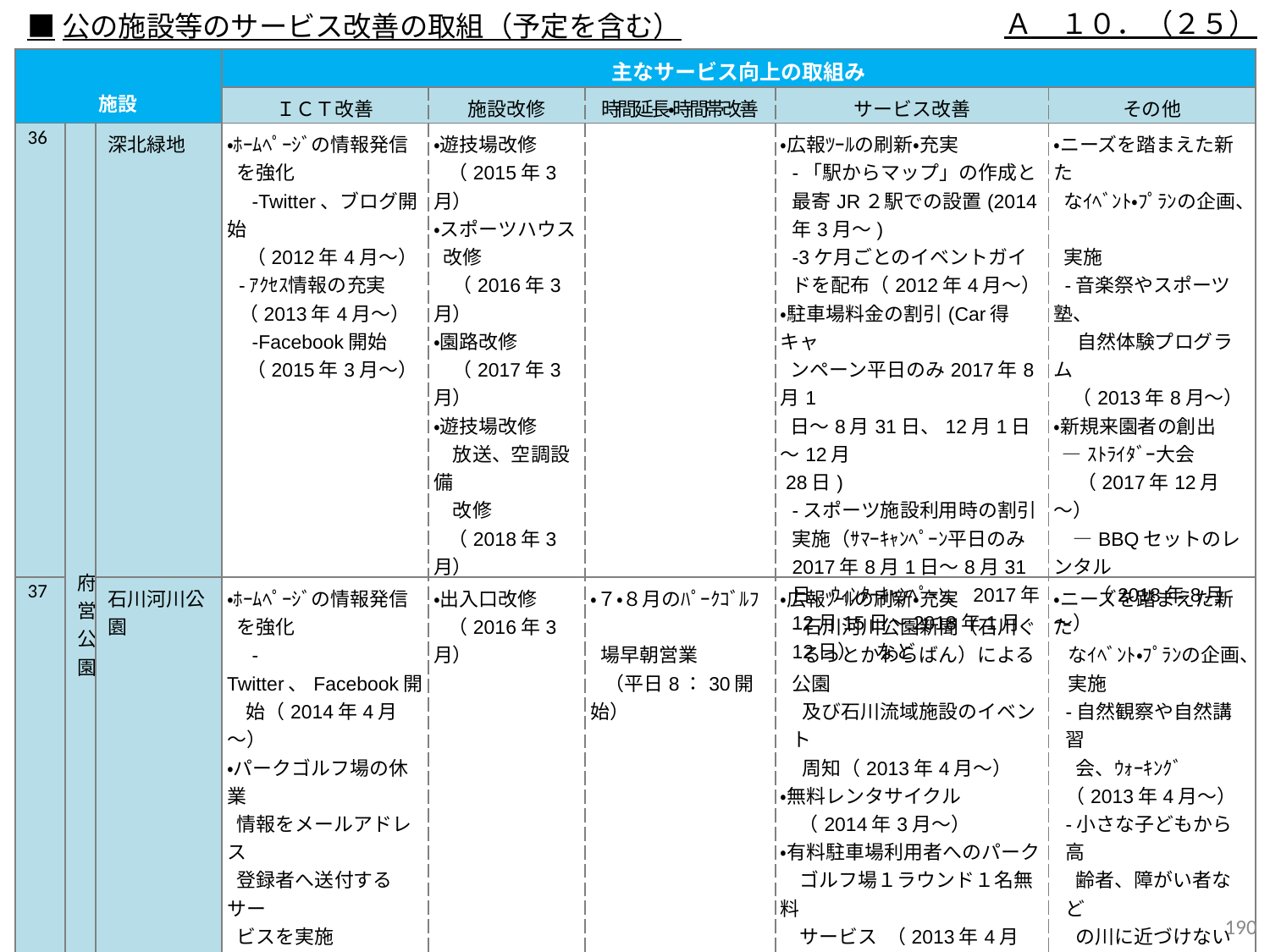

Ａ　１０．（２５）
■公の施設等のサービス改善の取組（予定を含む）
| 施設 |  |  | 主なサービス向上の取組み |  |  |  |  |
| --- | --- | --- | --- | --- | --- | --- | --- |
|  |  |  | ＩＣＴ改善 | 施設改修 | 時間延長・時間帯改善 | サービス改善 | その他 |
| 36 | 府営公園 | 深北緑地 | ・ﾎｰﾑﾍﾟｰｼﾞの情報発信 を強化 　-Twitter、ブログ開始 　（2012年4月～） -ｱｸｾｽ情報の充実（2013年4月～） 　-Facebook開始 　（2015年3月～） | ・遊技場改修 （2015年3月） ・スポーツハウス 改修 （2016年3月） ・園路改修 （2017年3月） ・遊技場改修 　放送、空調設備 　改修　 （2018年3月） |  | ・広報ﾂｰﾙの刷新・充実 -「駅からマップ」の作成と最寄JR２駅での設置(2014年3月～) -3ケ月ごとのイベントガイドを配布（2012年4月～） ・駐車場料金の割引(Car得キャ ンペーン平日のみ2017年8月1 日～8月31日、12月1日～12月 28日) -スポーツ施設利用時の割引実施（ｻﾏｰｷｬﾝﾍﾟｰﾝ平日のみ2017年8月1日～8月31日、ｳｨﾝﾀｰｷｬﾝﾍﾟｰﾝ、2017年12月15日～2018年1月12日）　など | ・ニーズを踏まえた新た　 なｲﾍﾞﾝﾄ・ﾌﾟﾗﾝの企画、 　 実施 -音楽祭やスポーツ塾、 自然体験プログラム （2013年8月～） ・新規来園者の創出 —ｽﾄﾗｲﾀﾞｰ大会 （2017年12月～） 　—BBQセットのレンタル　　 　　（2018年8月～） |
| 37 |  | 石川河川公園 | ・ﾎｰﾑﾍﾟｰｼﾞの情報発信 を強化 　-Twitter、Facebook開 始（2014年4月～） ・パークゴルフ場の休業 情報をメールアドレス 登録者へ送付するサー ビスを実施 （2014年4月～） | ・出入口改修 （2016年3月） | ・７・８月のﾊﾟｰｸｺﾞﾙﾌ　 場早朝営業 （平日8：30開始） | ・広報ﾂｰﾙの刷新・充実 -石川河川公園新聞（石川ぐ るっとかわらばん）による公園 及び石川流域施設のイベント 周知（2013年4月～） ・無料レンタサイクル （2014年3月～） ・有料駐車場利用者へのパーク 　ゴルフ場１ラウンド１名無料 　サービス （2013年4月～） ・キッズルームの開設 （2015年1月～） ・お正月のおもちゃ無料貸出 （2017年及び2018年1月） | ・ニーズを踏まえた新た なｲﾍﾞﾝﾄ・ﾌﾟﾗﾝの企画、 実施 -自然観察や自然講習 　 会、ｳｫｰｷﾝｸﾞ （2013年4月～） -小さな子どもから高 齢者、障がい者など の川に近づけない方 にも生きものを楽しん でもらう水族館ｲﾍﾞﾝﾄ　　 　（毎年7・8月） -自然保全活動の開催（2015年4月～） -地域活性化ｲﾍﾞﾝﾄ開 　催（2017年3月） |
190